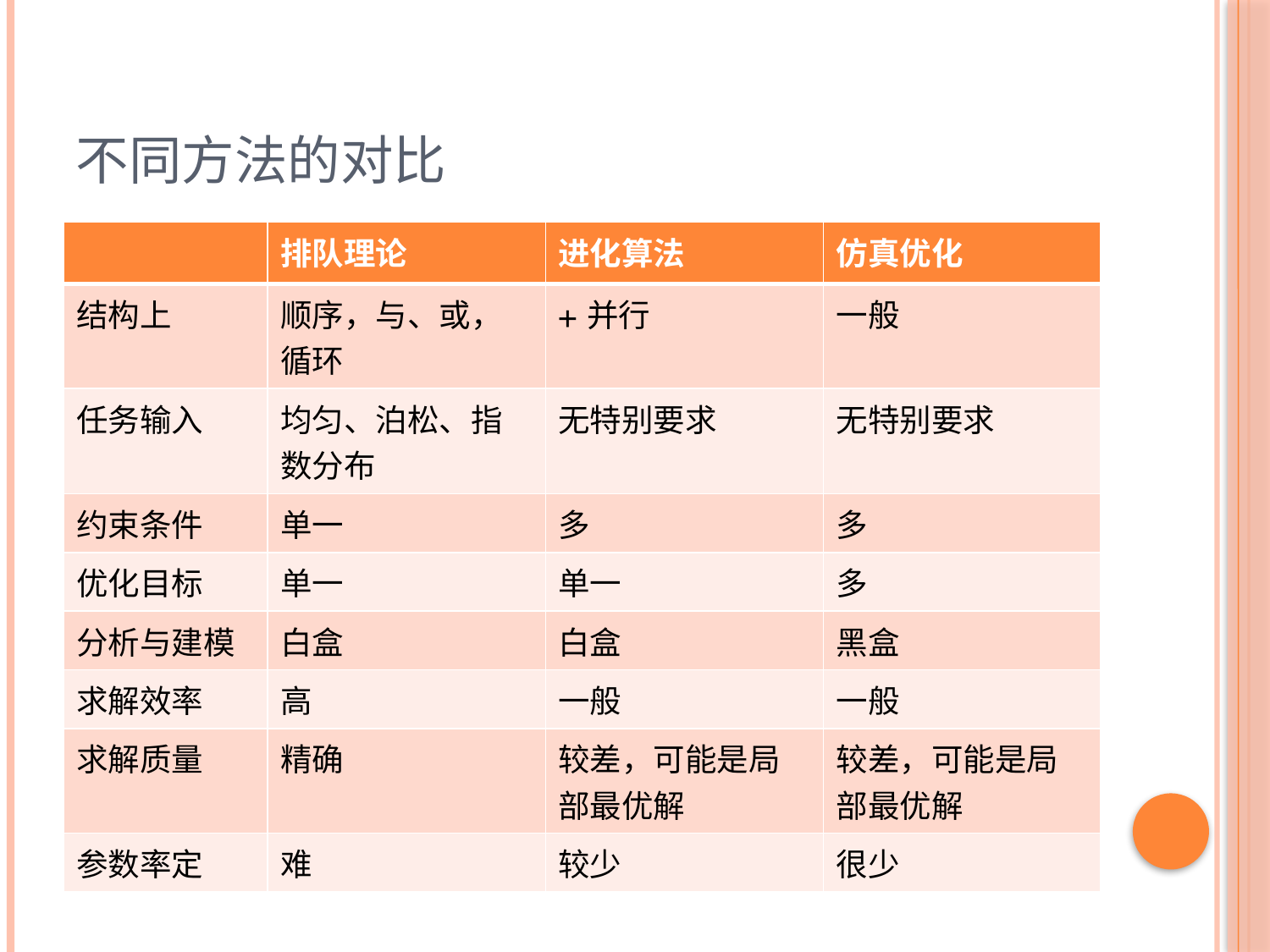

# 不同方法的对比
|  | 排队理论 | 进化算法 | 仿真优化 |
| --- | --- | --- | --- |
| 结构上 | 顺序，与、或，循环 | +并行 | 一般 |
| 任务输入 | 均匀、泊松、指数分布 | 无特别要求 | 无特别要求 |
| 约束条件 | 单一 | 多 | 多 |
| 优化目标 | 单一 | 单一 | 多 |
| 分析与建模 | 白盒 | 白盒 | 黑盒 |
| 求解效率 | 高 | 一般 | 一般 |
| 求解质量 | 精确 | 较差，可能是局部最优解 | 较差，可能是局部最优解 |
| 参数率定 | 难 | 较少 | 很少 |